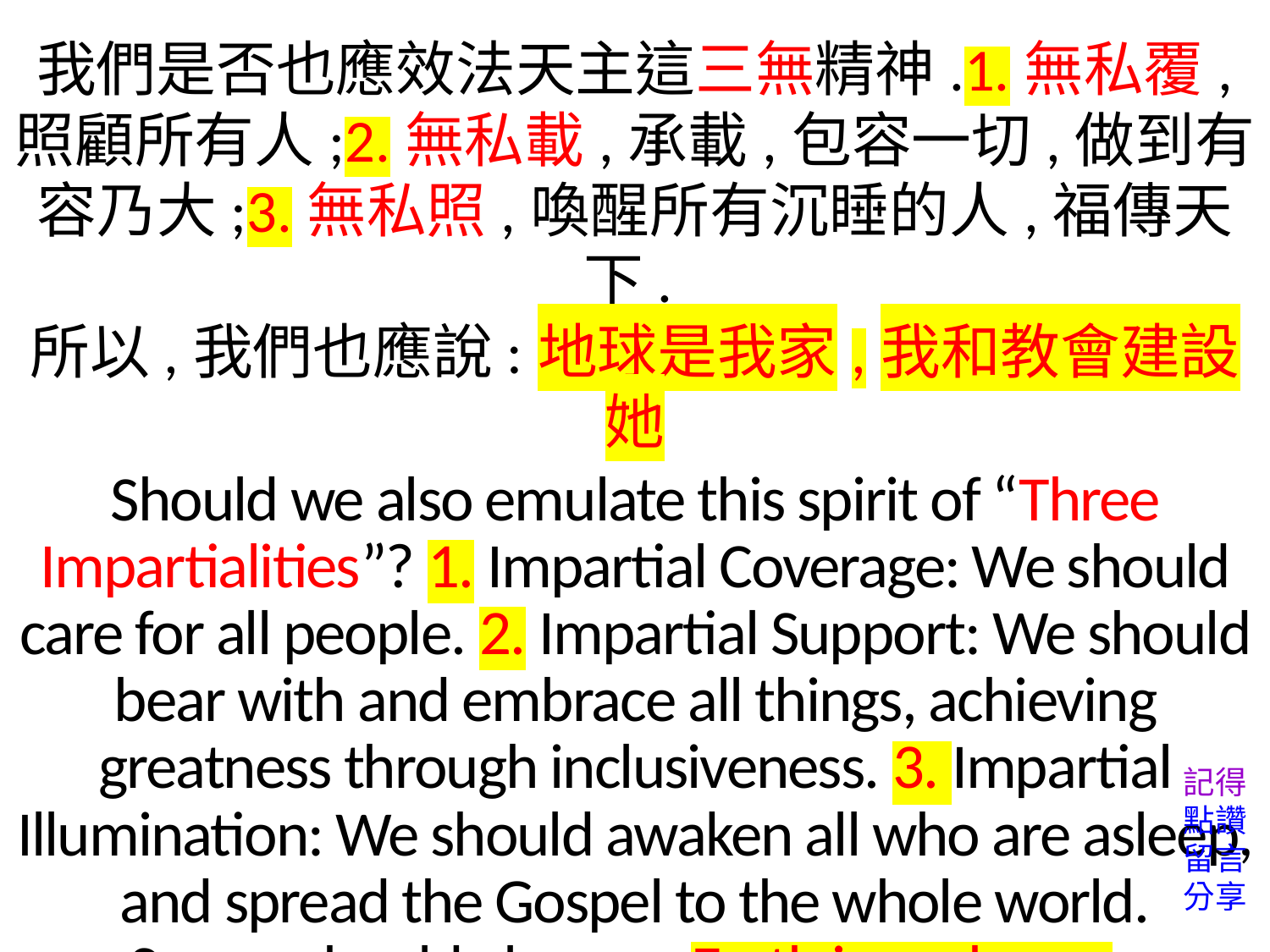

我們是否也應效法天主這三無精神.1.無私覆,
照顧所有人;2.無私載,承載,包容一切,做到有容乃大;3.無私照,喚醒所有沉睡的人,福傳天下.
所以,我們也應說:地球是我家,我和教會建設她
Should we also emulate this spirit of “Three Impartialities”? 1. Impartial Coverage: We should care for all people. 2. Impartial Support: We should bear with and embrace all things, achieving greatness through inclusiveness. 3. Impartial Illumination: We should awaken all who are asleep, and spread the Gospel to the whole world.
So, we should also say: Earth is my home,
and together with the church, I build her up.
記得點讚
留言分享